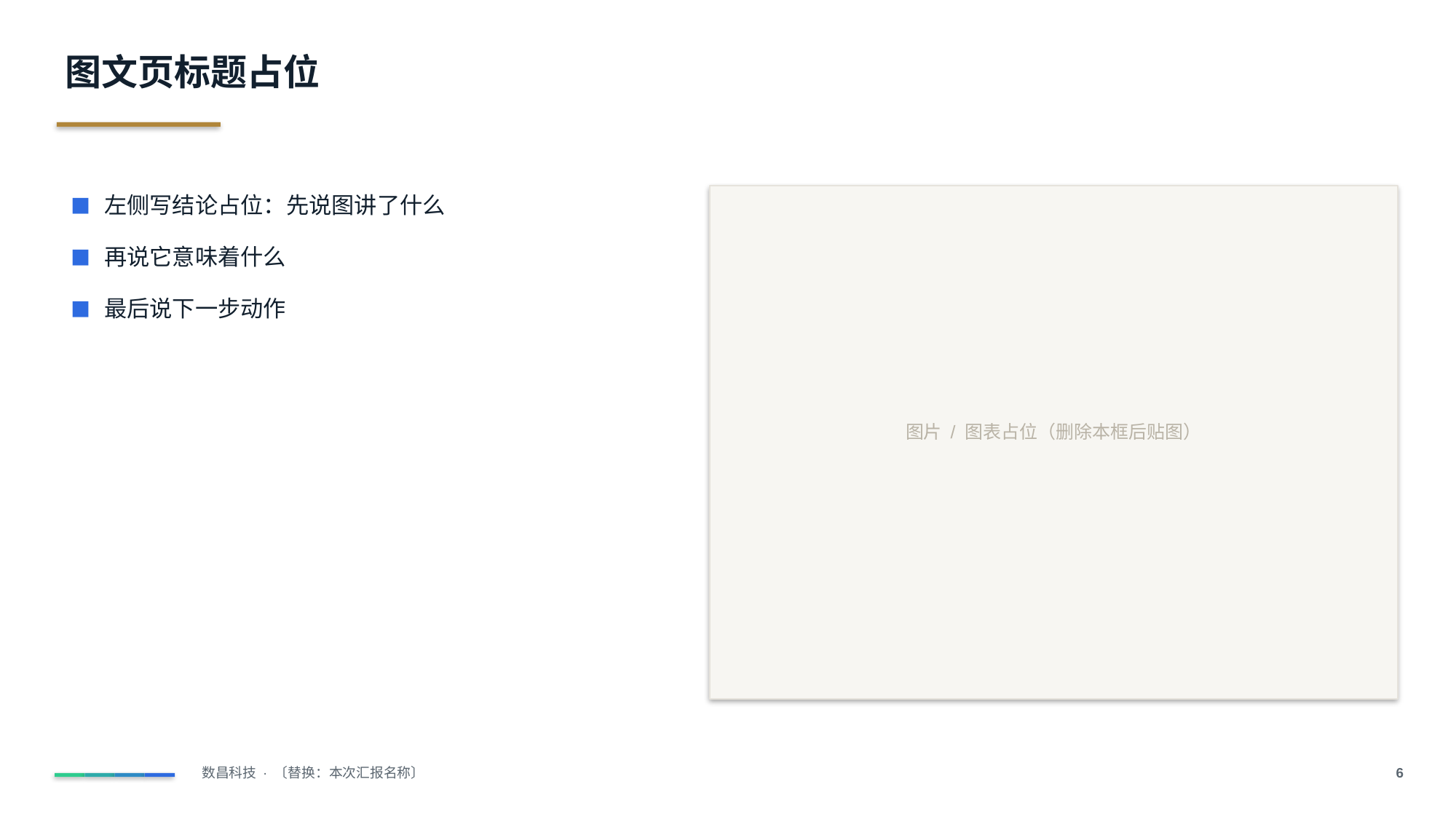

图文页标题占位

■  左侧写结论占位：先说图讲了什么
■  再说它意味着什么
■  最后说下一步动作

图片 / 图表占位（删除本框后贴图）
数昌科技 · 〔替换：本次汇报名称〕
6